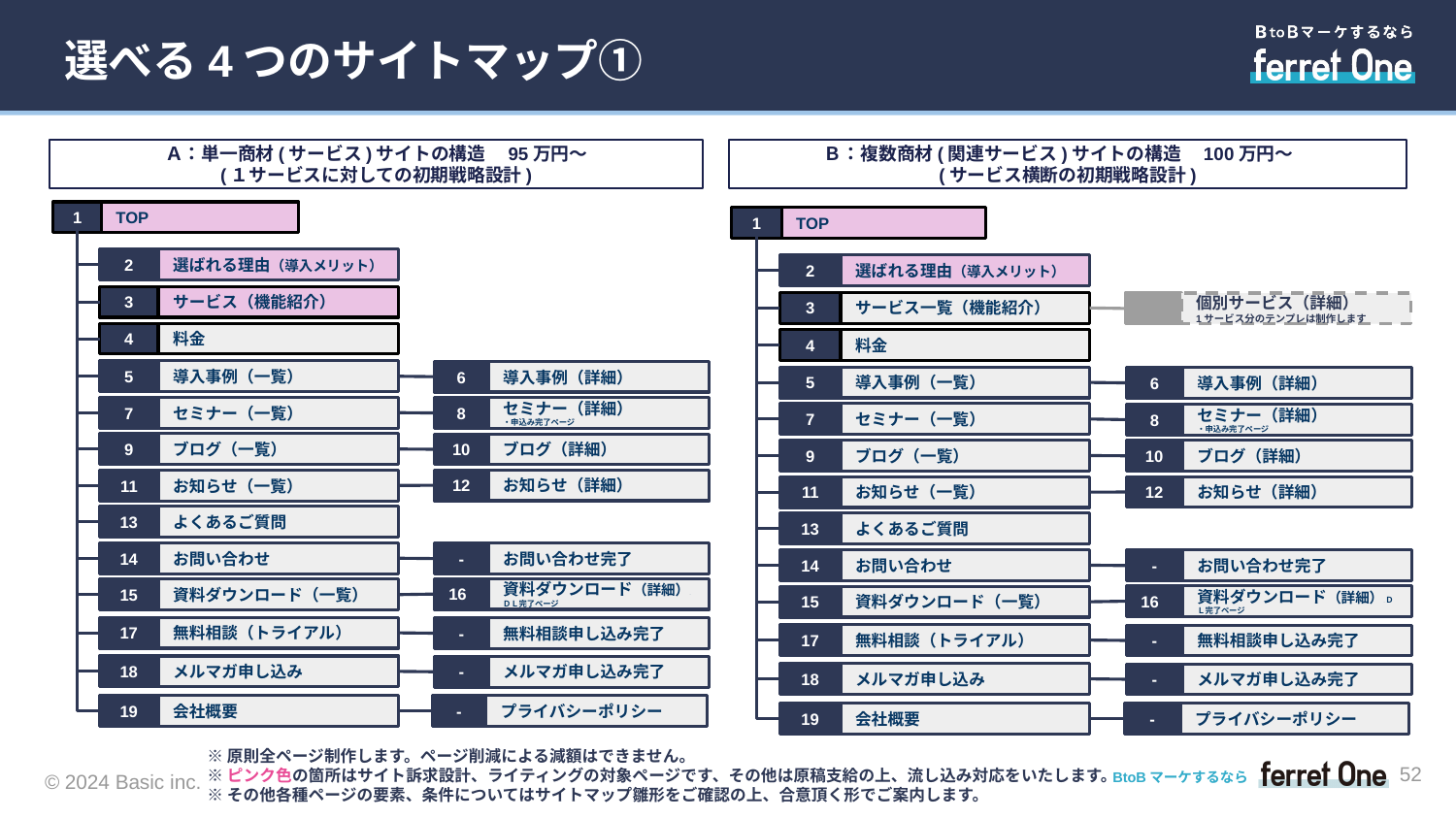

# 選べる4つのサイトマップ①
Ａ：単一商材(サービス)サイトの構造　95万円～
(１サービスに対しての初期戦略設計)
Ｂ：複数商材(関連サービス)サイトの構造　100万円～
(サービス横断の初期戦略設計)
1
TOP
1
TOP
2
選ばれる理由（導入メリット）
2
選ばれる理由（導入メリット）
3
サービス（機能紹介）
3
サービス一覧（機能紹介）

個別サービス（詳細）
1サービス分のテンプレは制作します
4
料金
4
料金
5
導入事例（一覧）
6
導入事例（詳細）
5
導入事例（一覧）
6
導入事例（詳細）
7
セミナー（一覧）
8
セミナー（詳細）
・申込み完了ページ
7
セミナー（一覧）
8
セミナー（詳細）
・申込み完了ページ
9
ブログ（一覧）
10
ブログ（詳細）
9
ブログ（一覧）
10
ブログ（詳細）
12
お知らせ（詳細）
11
お知らせ（一覧）
12
お知らせ（詳細）
11
お知らせ（一覧）
13
よくあるご質問
13
よくあるご質問
14
お問い合わせ
-
お問い合わせ完了
14
お問い合わせ
-
お問い合わせ完了
資料ダウンロード（詳細）・ＤＬ完了ページ
16
15
資料ダウンロード（一覧）
資料ダウンロード（詳細）・ＤＬ完了ページ
16
15
資料ダウンロード（一覧）
17
無料相談（トライアル）
-
無料相談申し込み完了
17
無料相談（トライアル）
-
無料相談申し込み完了
18
メルマガ申し込み
-
メルマガ申し込み完了
18
メルマガ申し込み
-
メルマガ申し込み完了
19
会社概要
-
プライバシーポリシー
19
会社概要
-
プライバシーポリシー
※原則全ページ制作します。ページ削減による減額はできません。
※ピンク色の箇所はサイト訴求設計、ライティングの対象ページです、その他は原稿支給の上、流し込み対応をいたします。
※その他各種ページの要素、条件についてはサイトマップ雛形をご確認の上、合意頂く形でご案内します。
52